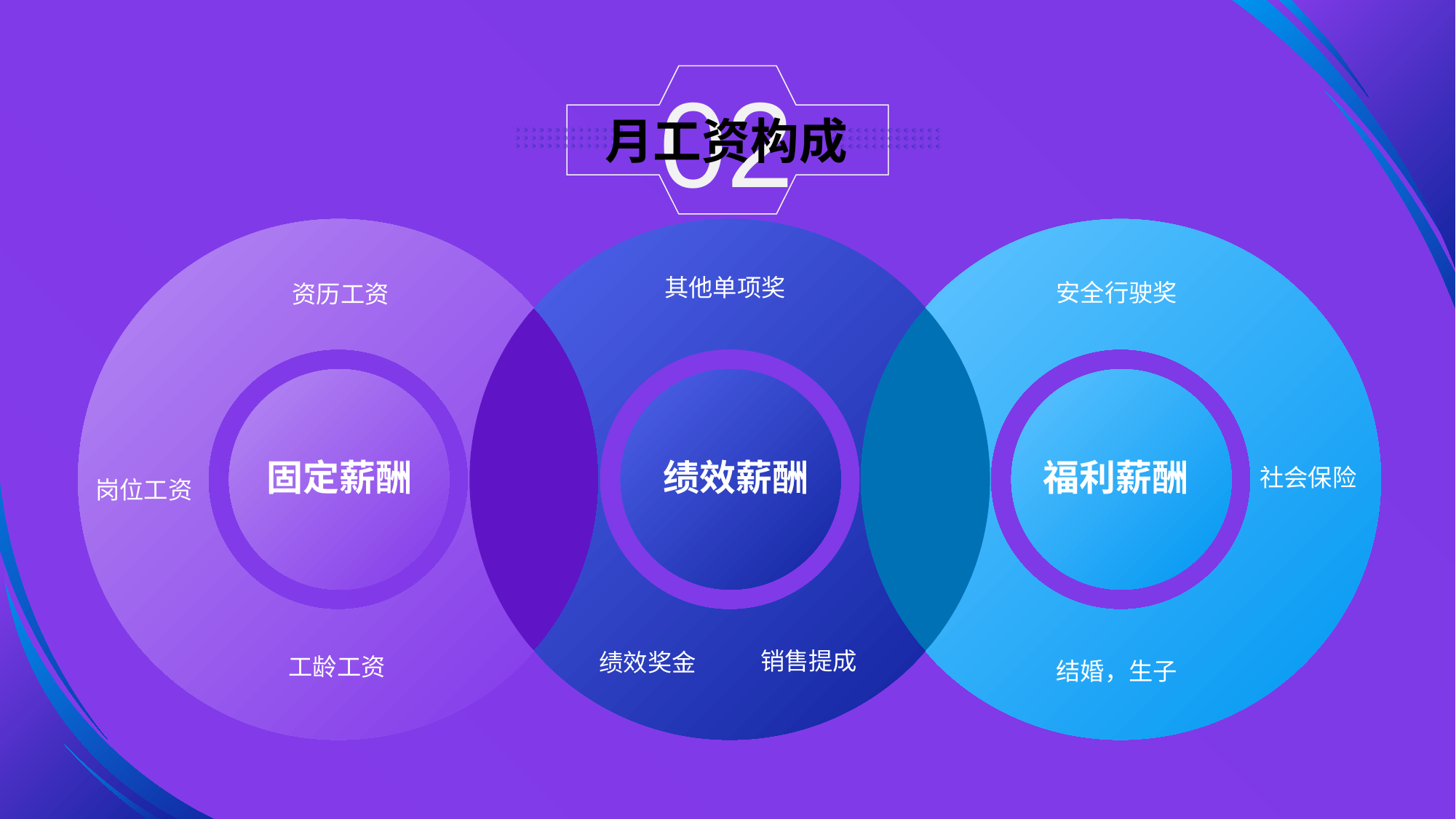

02
月工资构成

其他单项奖
安全行驶奖
资历工资
固定薪酬
绩效薪酬
福利薪酬
社会保险
岗位工资
销售提成
绩效奖金
工龄工资
结婚，生子